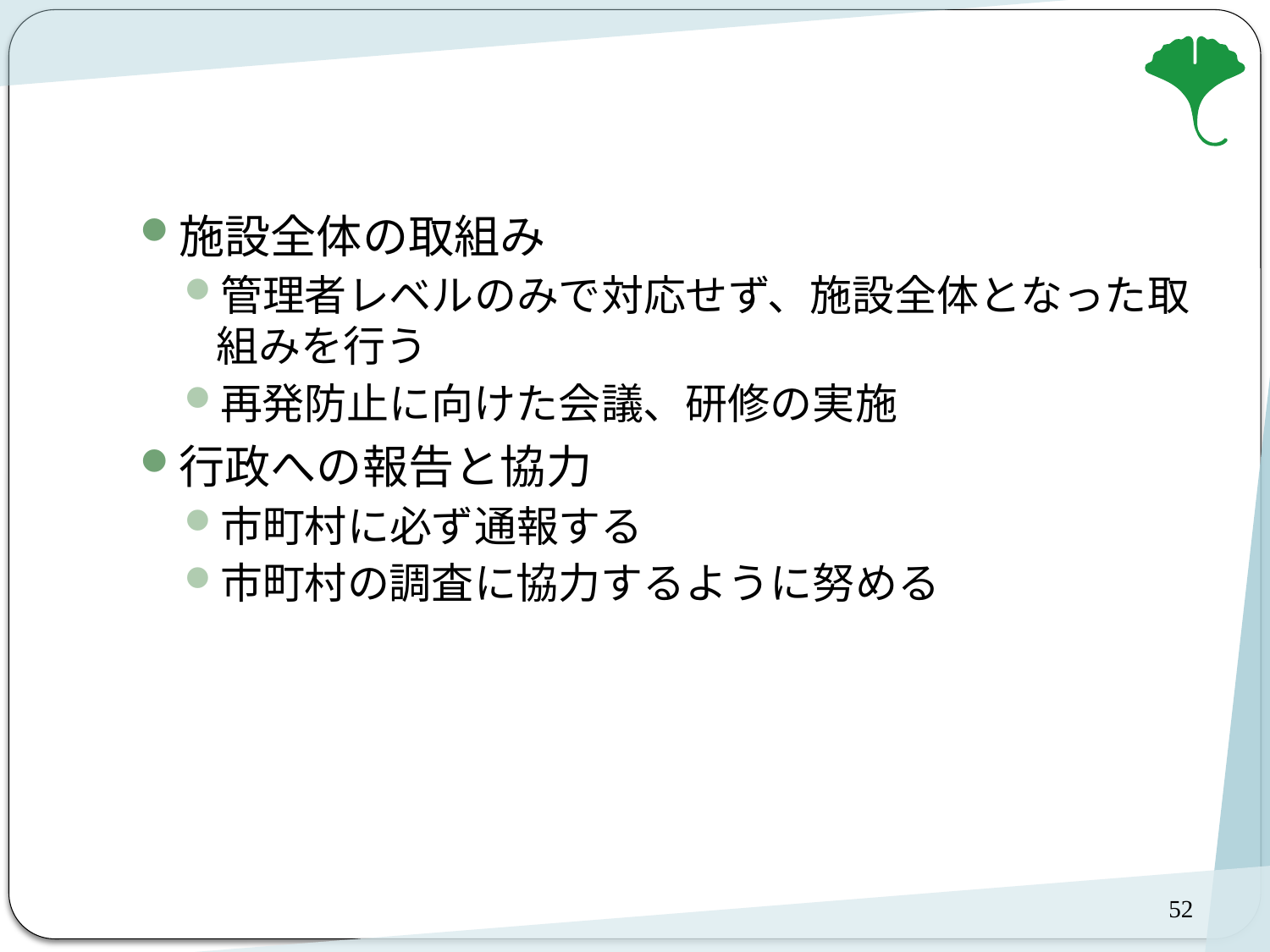

#
施設全体の取組み
管理者レベルのみで対応せず、施設全体となった取組みを行う
再発防止に向けた会議、研修の実施
行政への報告と協力
市町村に必ず通報する
市町村の調査に協力するように努める
52